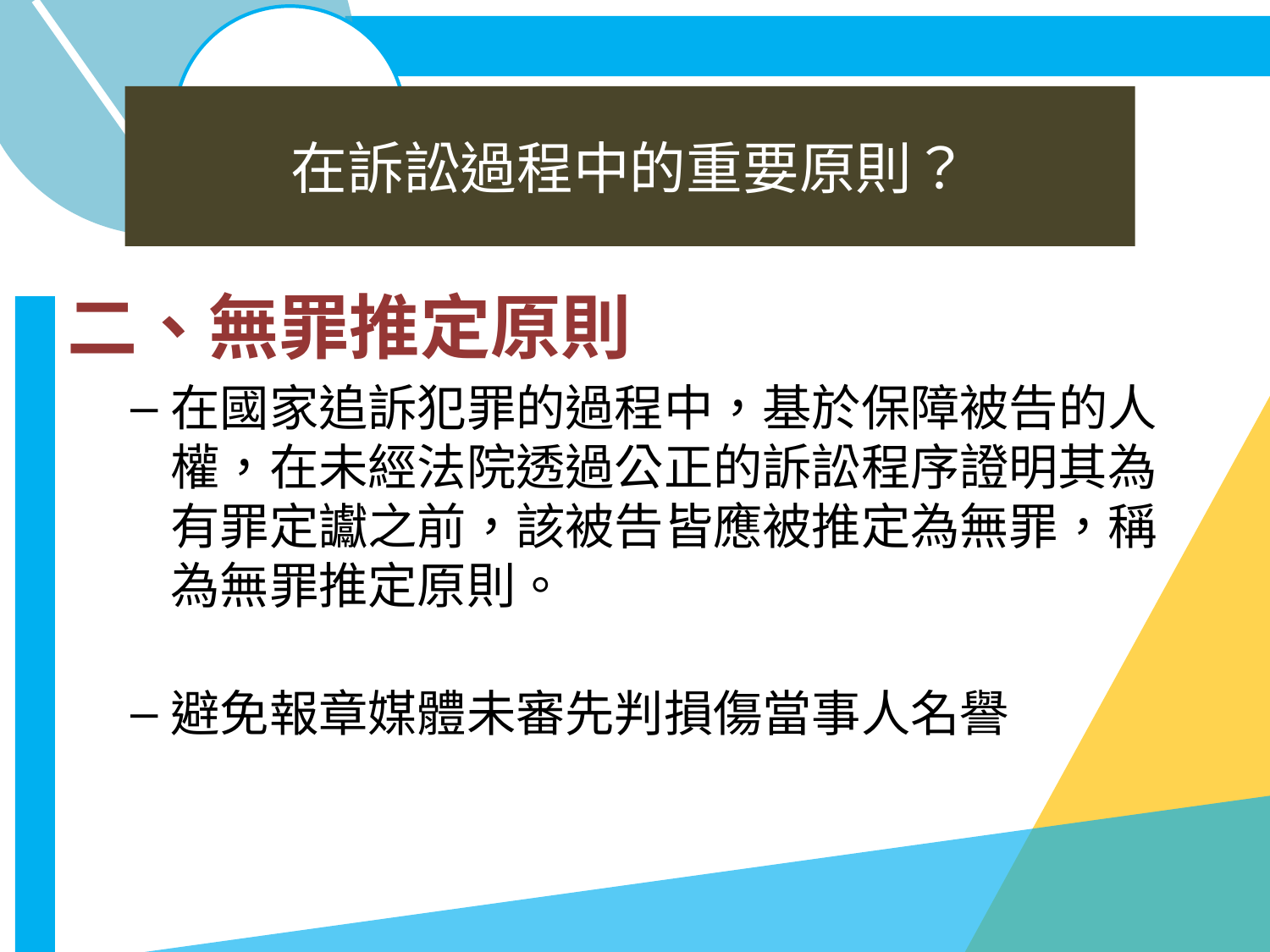

在訴訟過程中的重要原則？
二、無罪推定原則
在國家追訴犯罪的過程中，基於保障被告的人權，在未經法院透過公正的訴訟程序證明其為有罪定讞之前，該被告皆應被推定為無罪，稱為無罪推定原則。

避免報章媒體未審先判損傷當事人名譽